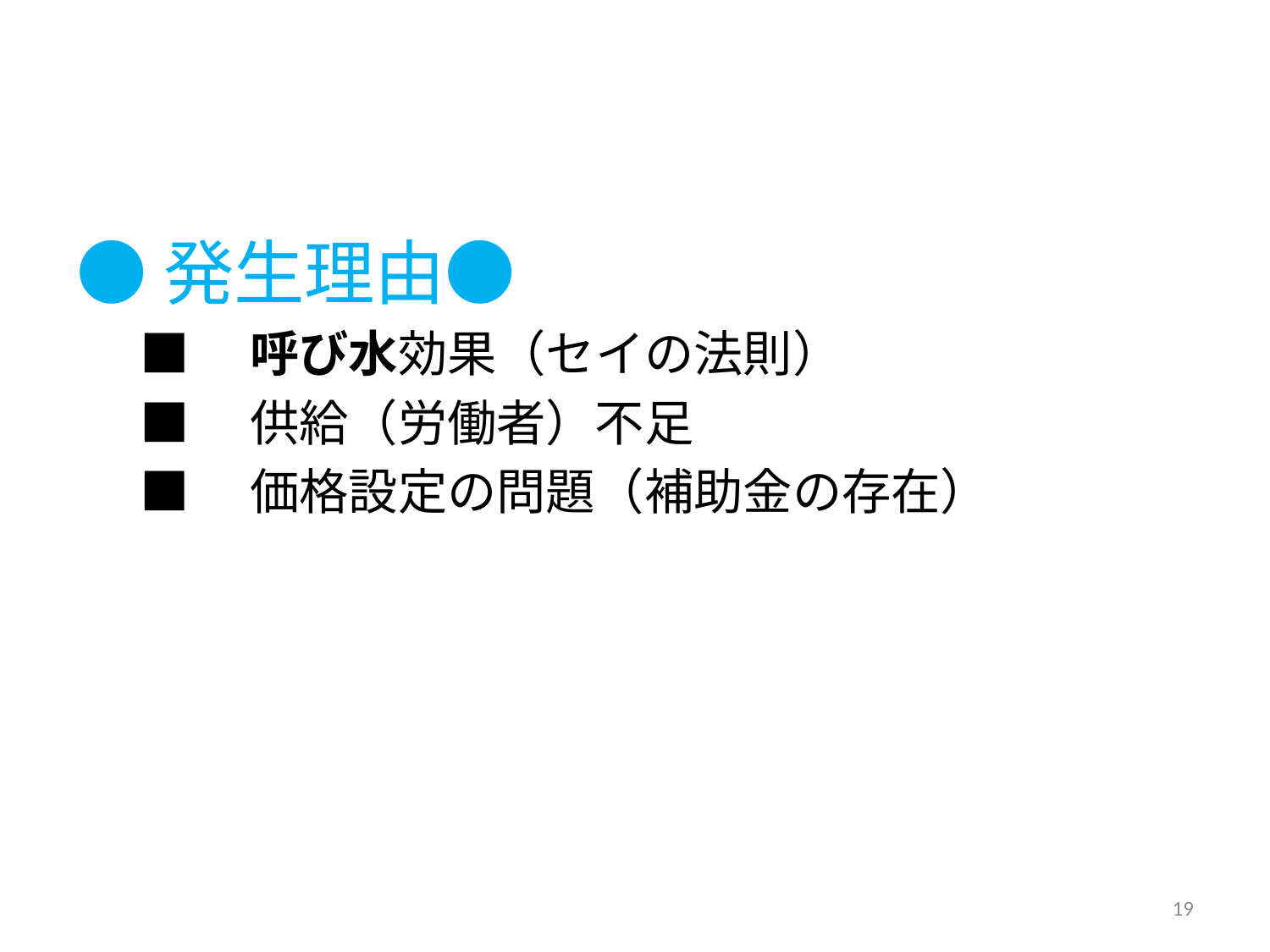

●発生理由●
■　呼び水効果（セイの法則）
■　供給（労働者）不足
■　価格設定の問題（補助金の存在）

19